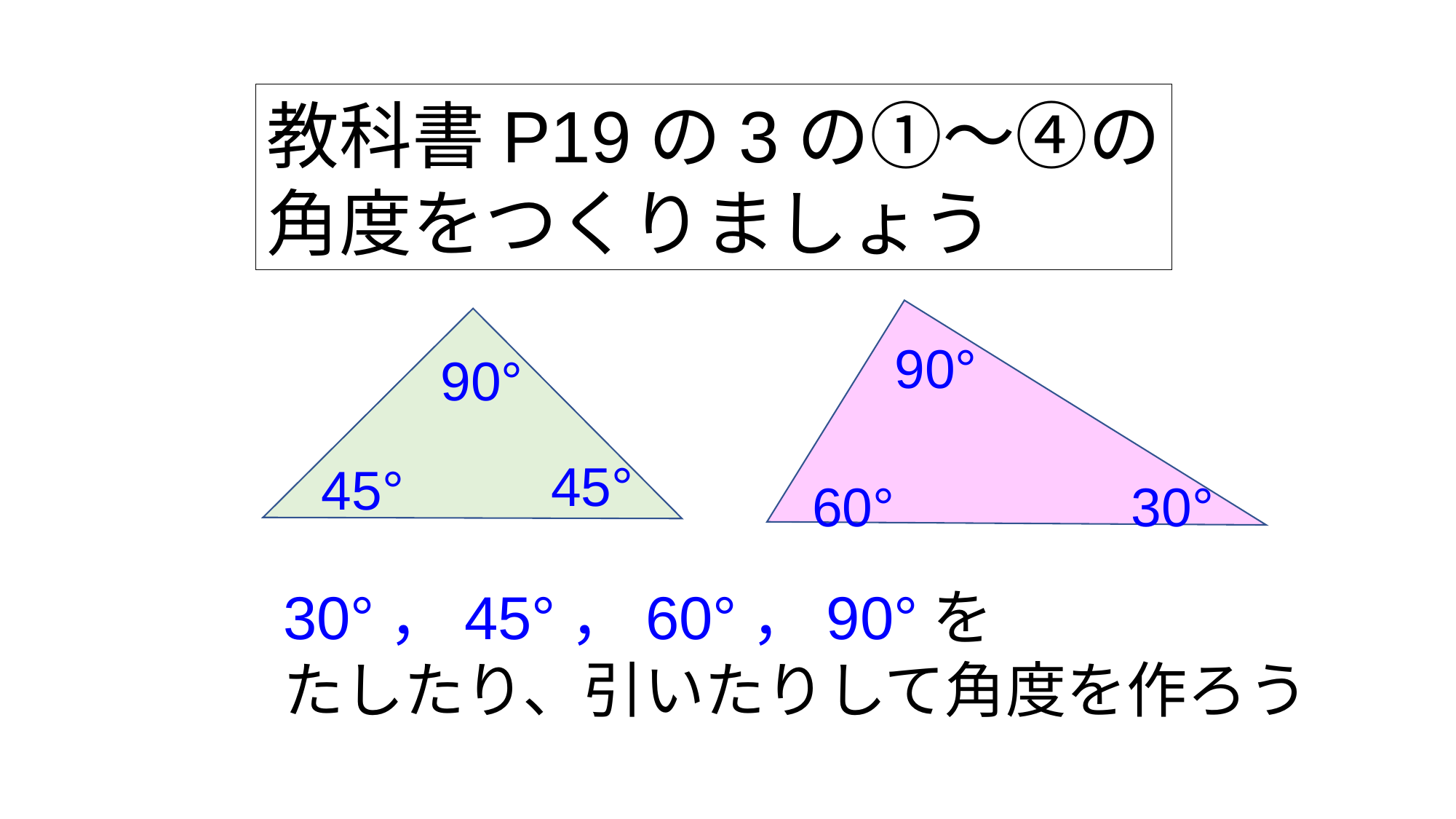

教科書P19の3の①～④の
角度をつくりましょう

90°
30°
60°
90°

45°
45°
30°，45°，60°，90°を
たしたり、引いたりして角度を作ろう